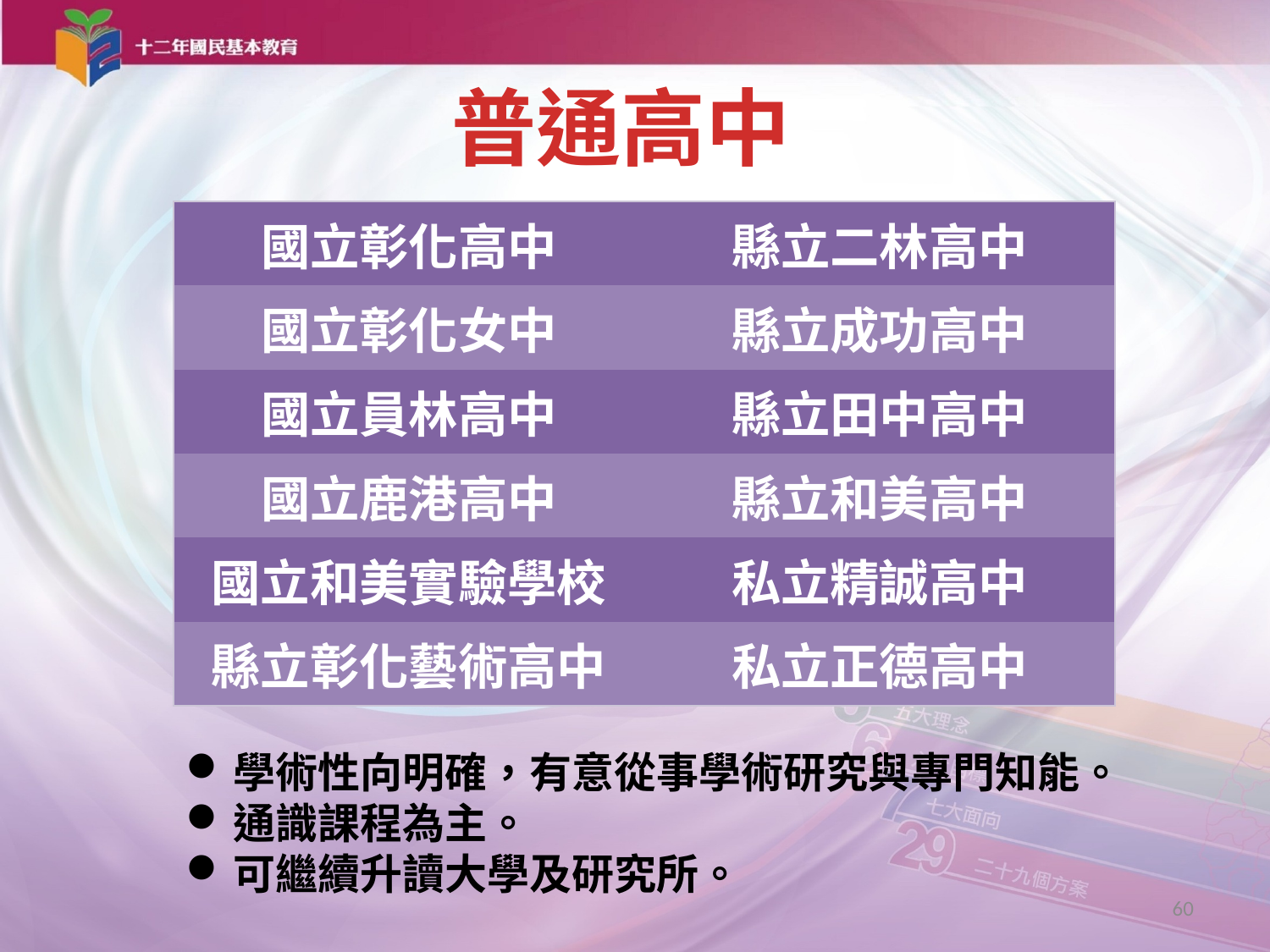

# 普通高中
| 國立彰化高中 | 縣立二林高中 |
| --- | --- |
| 國立彰化女中 | 縣立成功高中 |
| 國立員林高中 | 縣立田中高中 |
| 國立鹿港高中 | 縣立和美高中 |
| 國立和美實驗學校 | 私立精誠高中 |
| 縣立彰化藝術高中 | 私立正德高中 |
學術性向明確，有意從事學術研究與專門知能。
通識課程為主。
可繼續升讀大學及研究所。
60